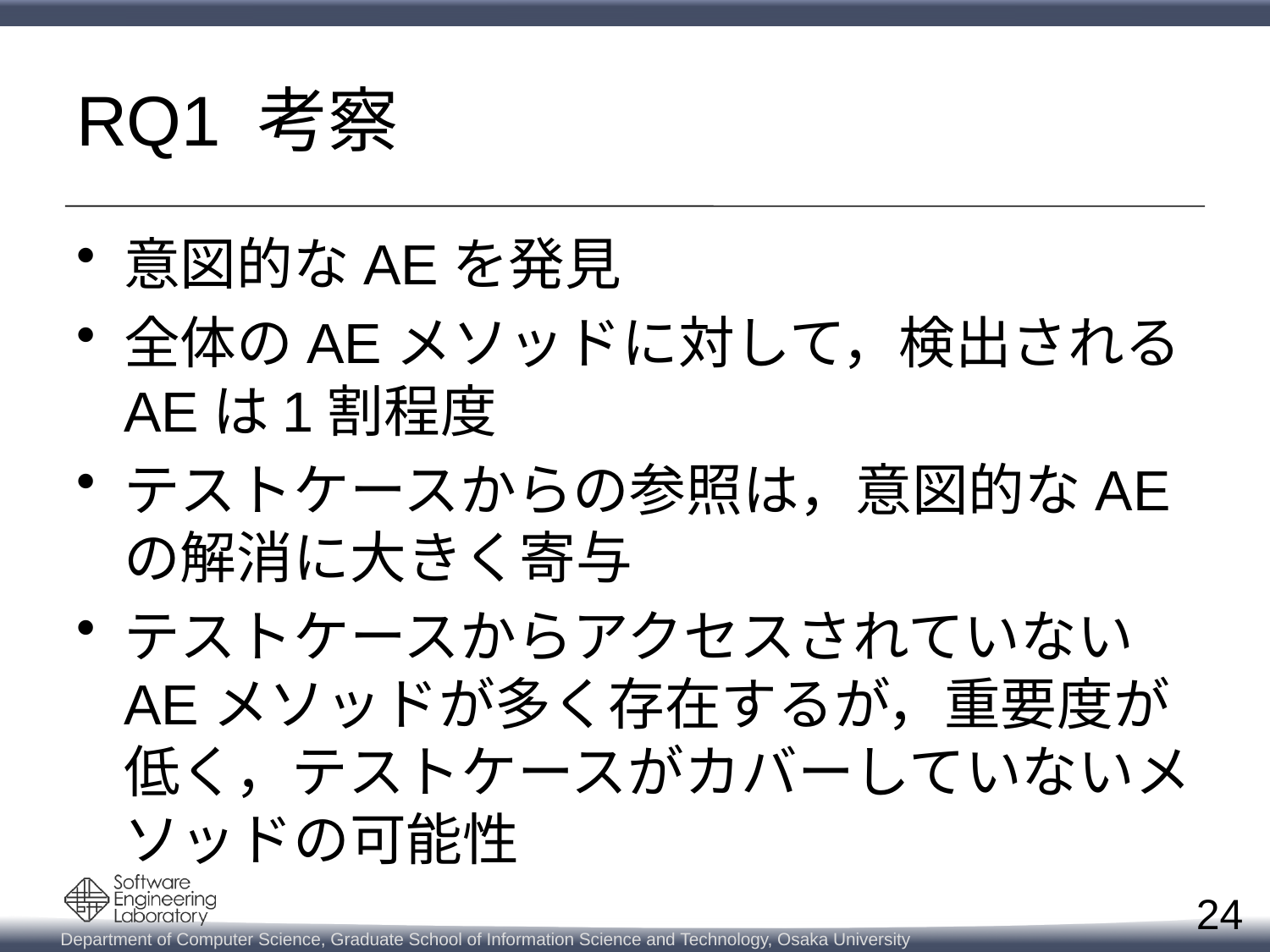

# RQ1 考察
意図的なAEを発見
全体のAEメソッドに対して，検出されるAEは1割程度
テストケースからの参照は，意図的なAEの解消に大きく寄与
テストケースからアクセスされていないAEメソッドが多く存在するが，重要度が低く，テストケースがカバーしていないメソッドの可能性
24